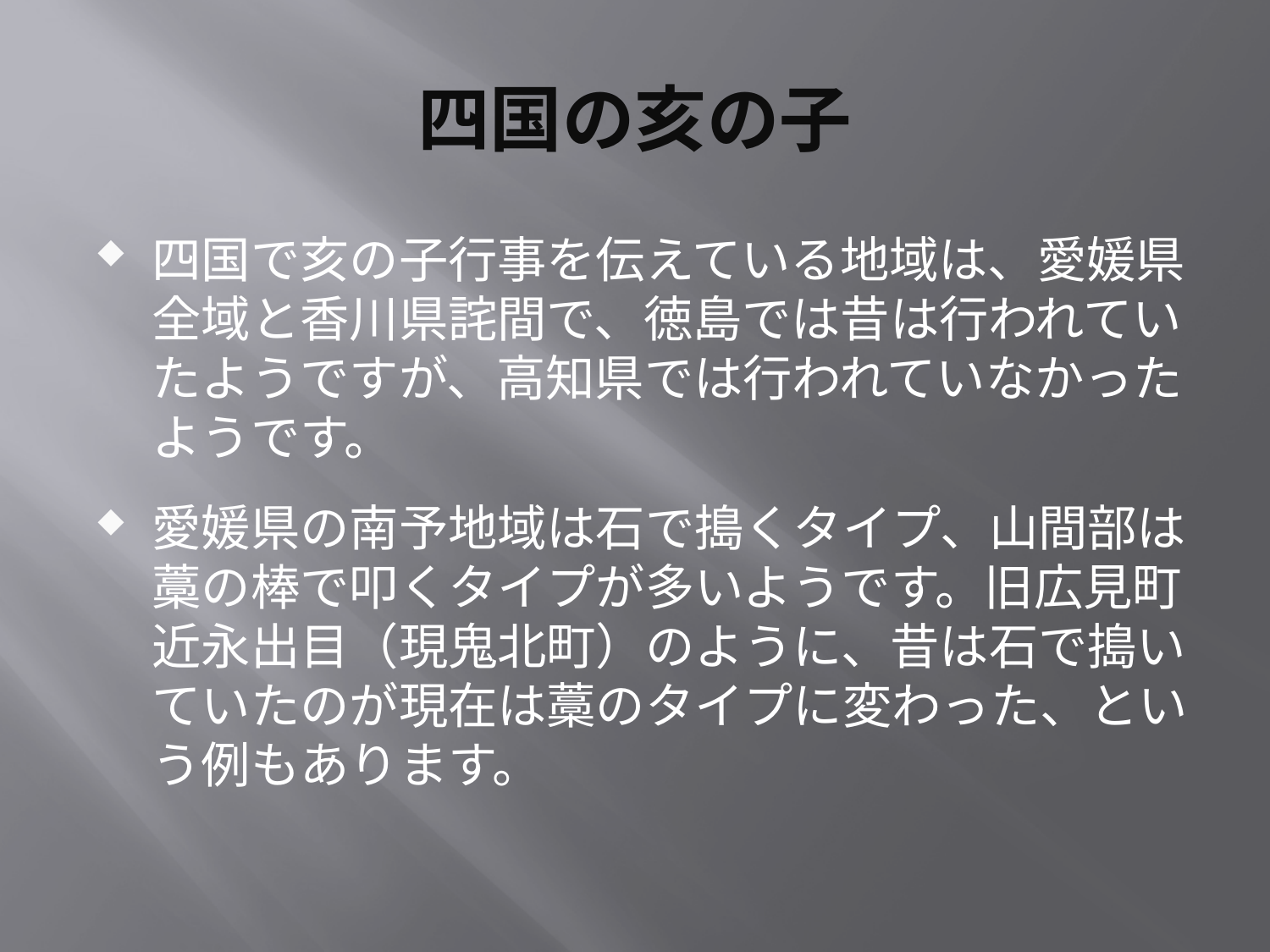

# 四国の亥の子
四国で亥の子行事を伝えている地域は、愛媛県全域と香川県詫間で、徳島では昔は行われていたようですが、高知県では行われていなかったようです。
愛媛県の南予地域は石で搗くタイプ、山間部は藁の棒で叩くタイプが多いようです。旧広見町近永出目（現鬼北町）のように、昔は石で搗いていたのが現在は藁のタイプに変わった、という例もあります。